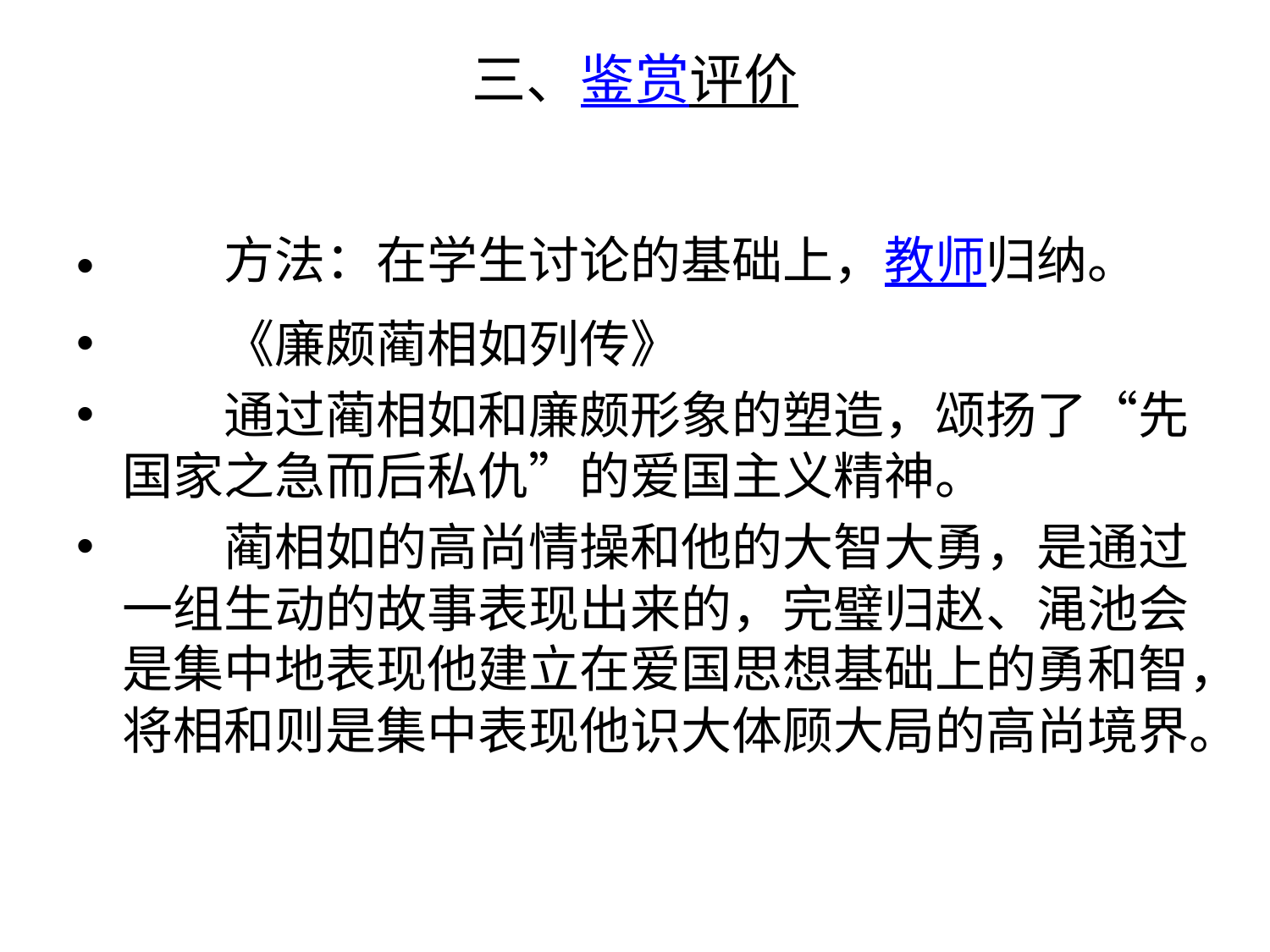

# 三、鉴赏评价
　　方法：在学生讨论的基础上，教师归纳。
　　《廉颇蔺相如列传》
　　通过蔺相如和廉颇形象的塑造，颂扬了“先国家之急而后私仇”的爱国主义精神。
　　蔺相如的高尚情操和他的大智大勇，是通过一组生动的故事表现出来的，完璧归赵、渑池会是集中地表现他建立在爱国思想基础上的勇和智，将相和则是集中表现他识大体顾大局的高尚境界。